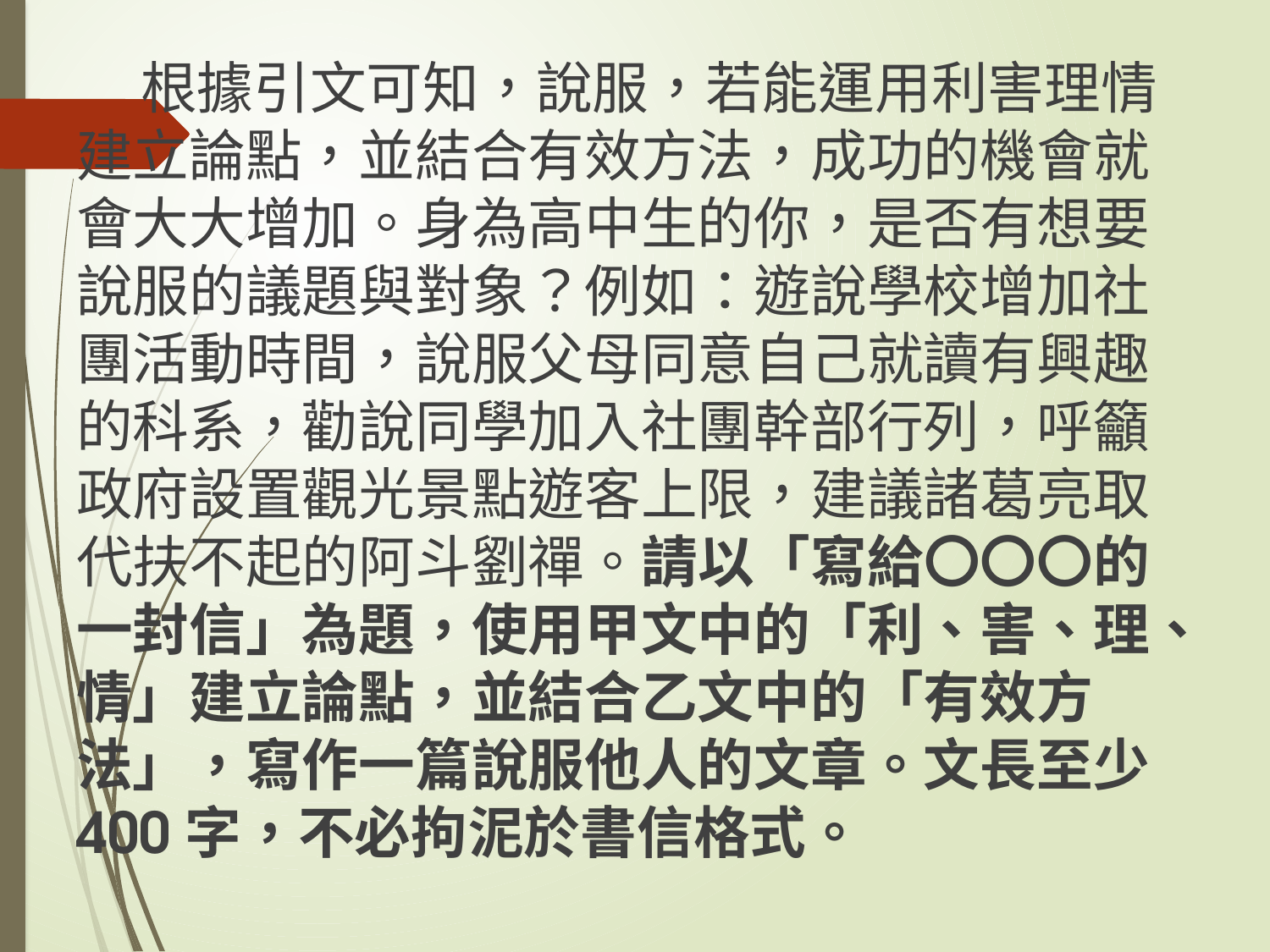

根據引文可知，說服，若能運用利害理情建立論點，並結合有效方法，成功的機會就會大大增加。身為高中生的你，是否有想要說服的議題與對象？例如：遊說學校增加社團活動時間，說服父母同意自己就讀有興趣的科系，勸說同學加入社團幹部行列，呼籲政府設置觀光景點遊客上限，建議諸葛亮取代扶不起的阿斗劉禪。請以「寫給〇〇〇的一封信」為題，使用甲文中的「利、害、理、情」建立論點，並結合乙文中的「有效方法」，寫作一篇說服他人的文章。文長至少400字，不必拘泥於書信格式。